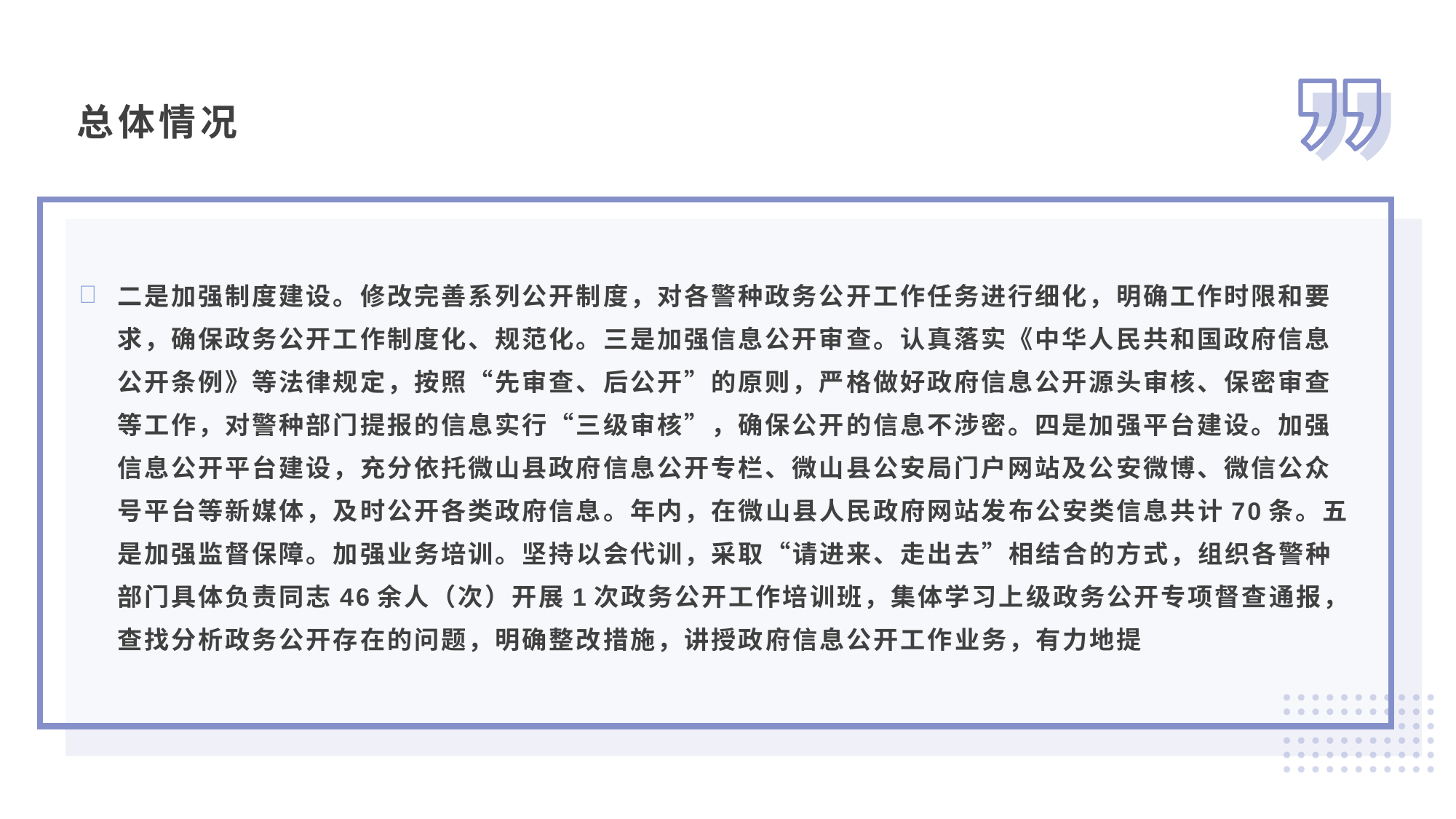

总体情况

二是加强制度建设。修改完善系列公开制度，对各警种政务公开工作任务进行细化，明确工作时限和要求，确保政务公开工作制度化、规范化。三是加强信息公开审查。认真落实《中华人民共和国政府信息公开条例》等法律规定，按照“先审查、后公开”的原则，严格做好政府信息公开源头审核、保密审查等工作，对警种部门提报的信息实行“三级审核”，确保公开的信息不涉密。四是加强平台建设。加强信息公开平台建设，充分依托微山县政府信息公开专栏、微山县公安局门户网站及公安微博、微信公众号平台等新媒体，及时公开各类政府信息。年内，在微山县人民政府网站发布公安类信息共计70条。五是加强监督保障。加强业务培训。坚持以会代训，采取“请进来、走出去”相结合的方式，组织各警种部门具体负责同志46余人（次）开展1次政务公开工作培训班，集体学习上级政务公开专项督查通报，查找分析政务公开存在的问题，明确整改措施，讲授政府信息公开工作业务，有力地提